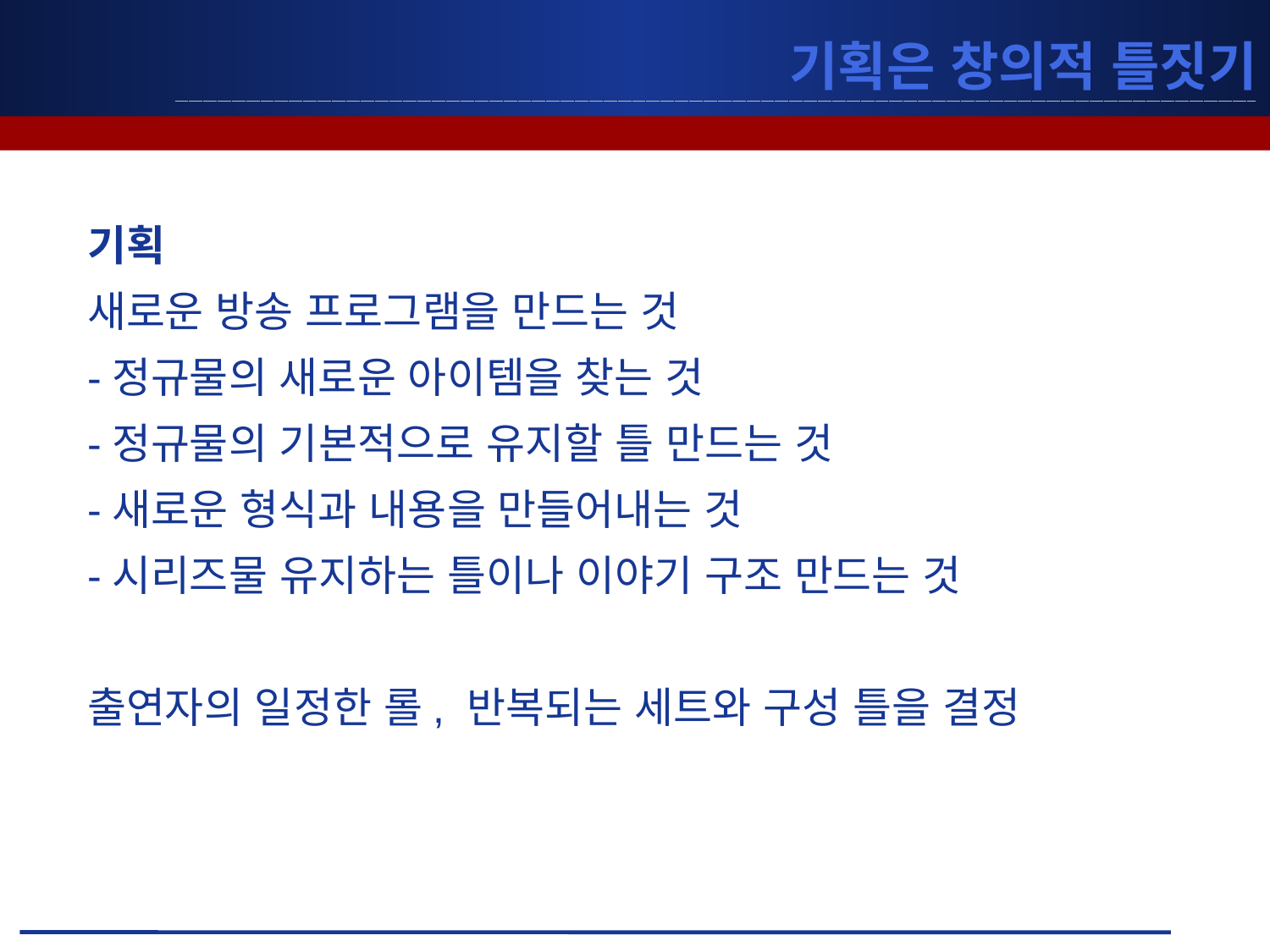

# 기획은 창의적 틀짓기
기획
새로운 방송 프로그램을 만드는 것
-정규물의 새로운 아이템을 찾는 것
-정규물의 기본적으로 유지할 틀 만드는 것
-새로운 형식과 내용을 만들어내는 것
-시리즈물 유지하는 틀이나 이야기 구조 만드는 것

출연자의 일정한 롤, 반복되는 세트와 구성 틀을 결정